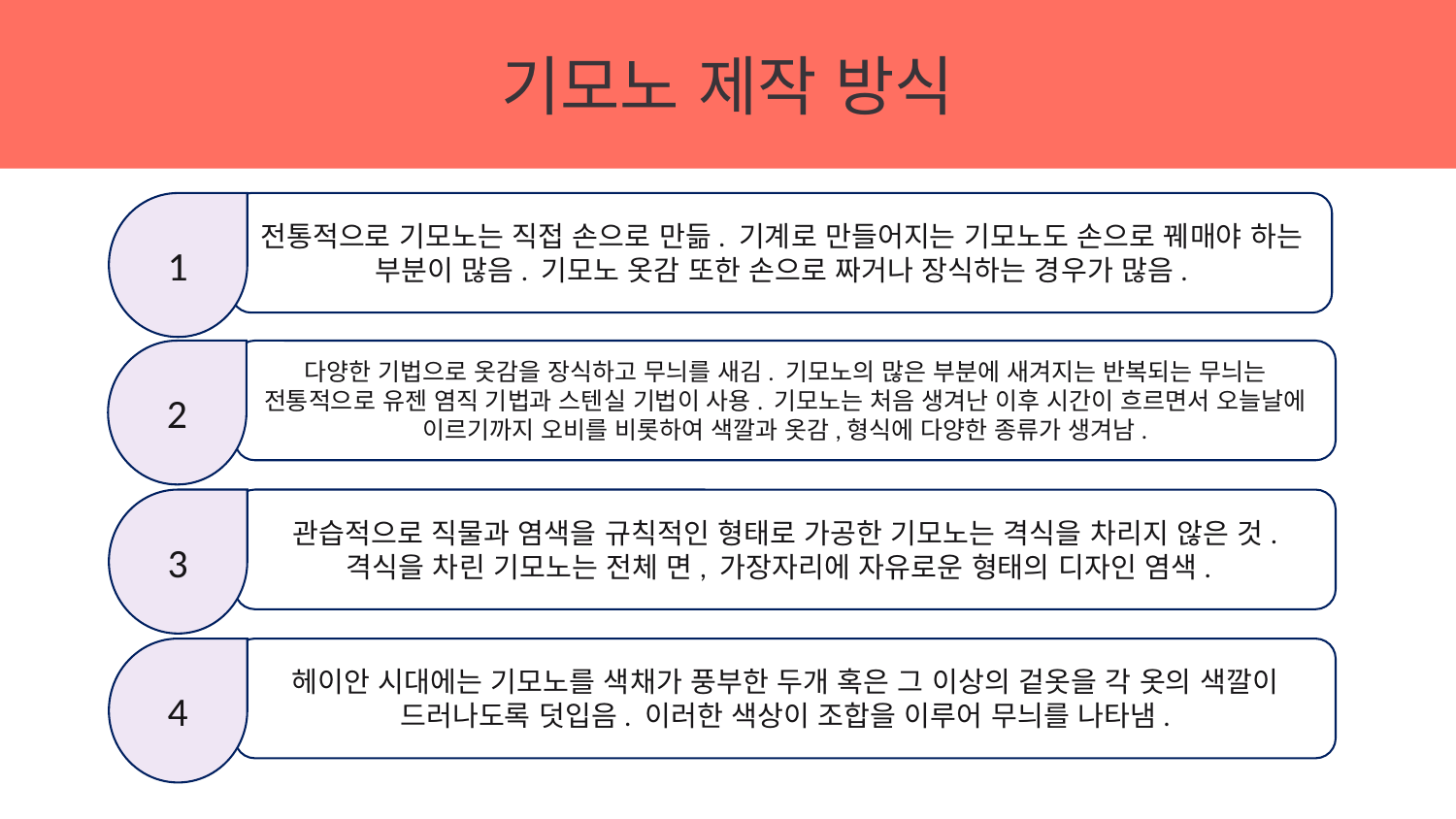

기모노 제작 방식
1
전통적으로 기모노는 직접 손으로 만듦. 기계로 만들어지는 기모노도 손으로 꿰매야 하는 부분이 많음. 기모노 옷감 또한 손으로 짜거나 장식하는 경우가 많음.
2
다양한 기법으로 옷감을 장식하고 무늬를 새김. 기모노의 많은 부분에 새겨지는 반복되는 무늬는 전통적으로 유젠 염직 기법과 스텐실 기법이 사용. 기모노는 처음 생겨난 이후 시간이 흐르면서 오늘날에 이르기까지 오비를 비롯하여 색깔과 옷감,형식에 다양한 종류가 생겨남.
3
관습적으로 직물과 염색을 규칙적인 형태로 가공한 기모노는 격식을 차리지 않은 것.
격식을 차린 기모노는 전체 면, 가장자리에 자유로운 형태의 디자인 염색.
4
헤이안 시대에는 기모노를 색채가 풍부한 두개 혹은 그 이상의 겉옷을 각 옷의 색깔이 드러나도록 덧입음. 이러한 색상이 조합을 이루어 무늬를 나타냄.